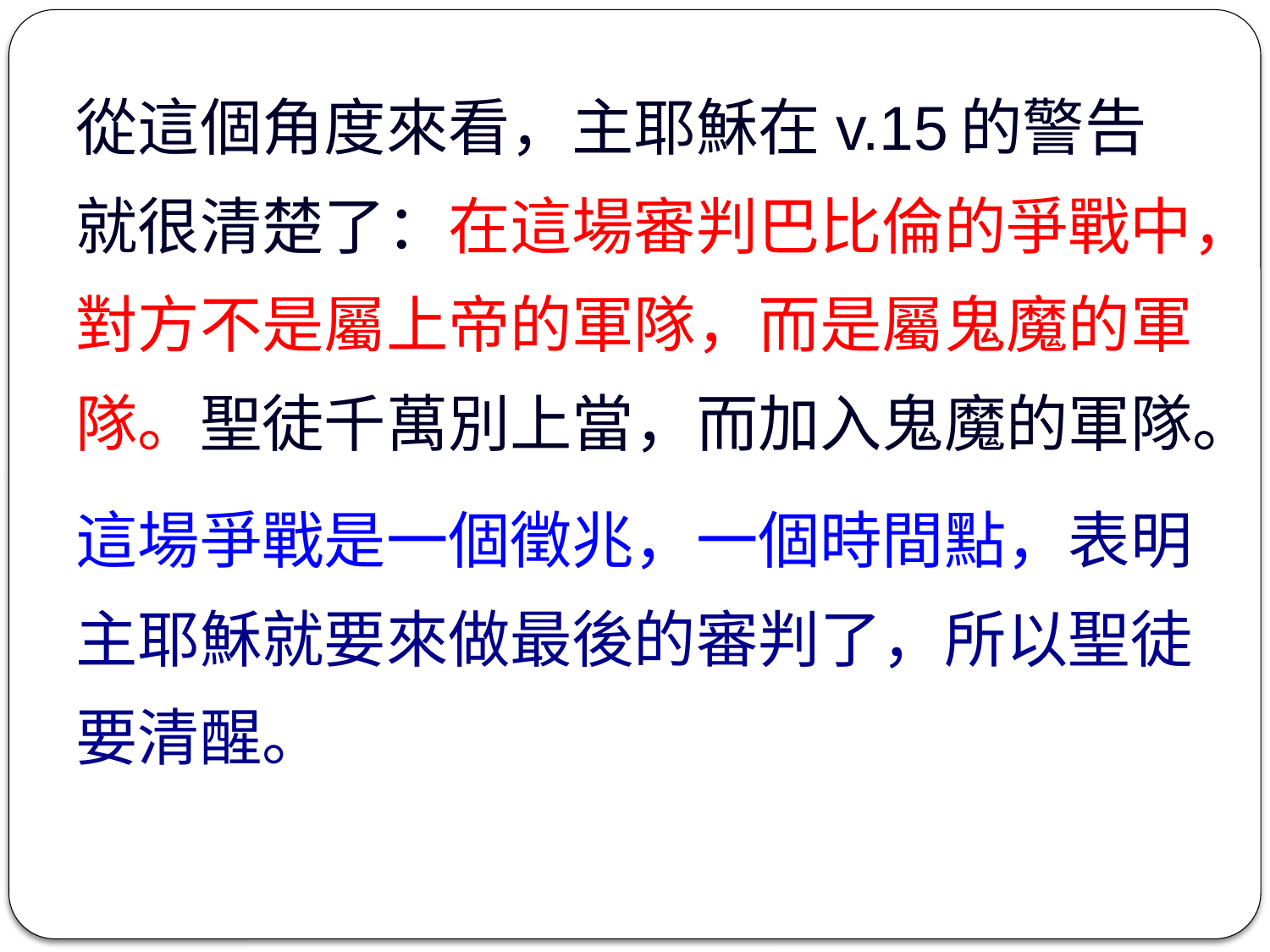

從這個角度來看，主耶穌在v.15的警告就很清楚了：在這場審判巴比倫的爭戰中，對方不是屬上帝的軍隊，而是屬鬼魔的軍隊。聖徒千萬別上當，而加入鬼魔的軍隊。
這場爭戰是一個徵兆，一個時間點，表明主耶穌就要來做最後的審判了，所以聖徒要清醒。